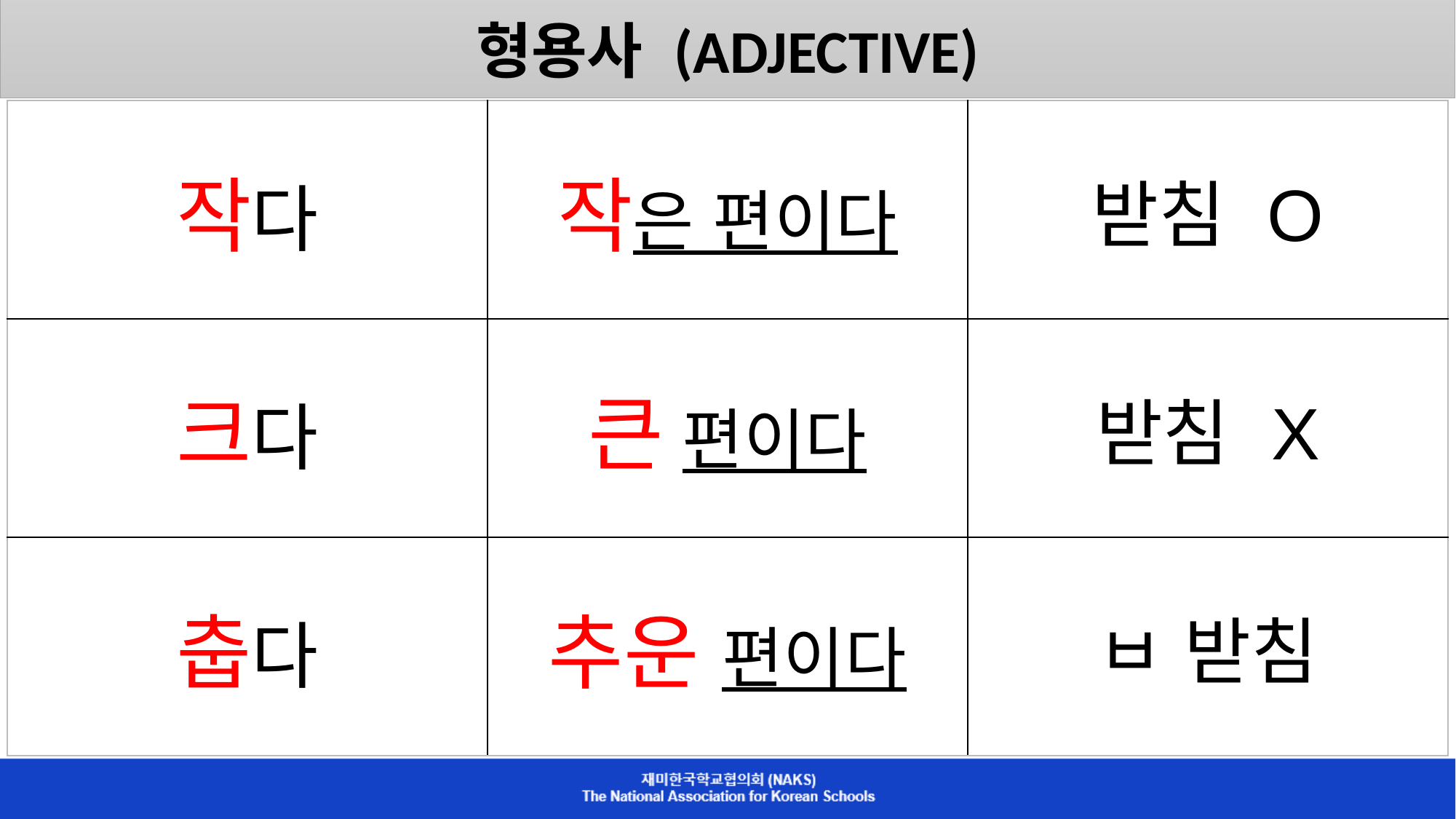

형용사 (ADJECTIVE)
| 작다 | 작은 편이다 | 받침 O |
| --- | --- | --- |
| 크다 | 큰 편이다 | 받침 X |
| 춥다 | 추운 편이다 | ㅂ 받침 |